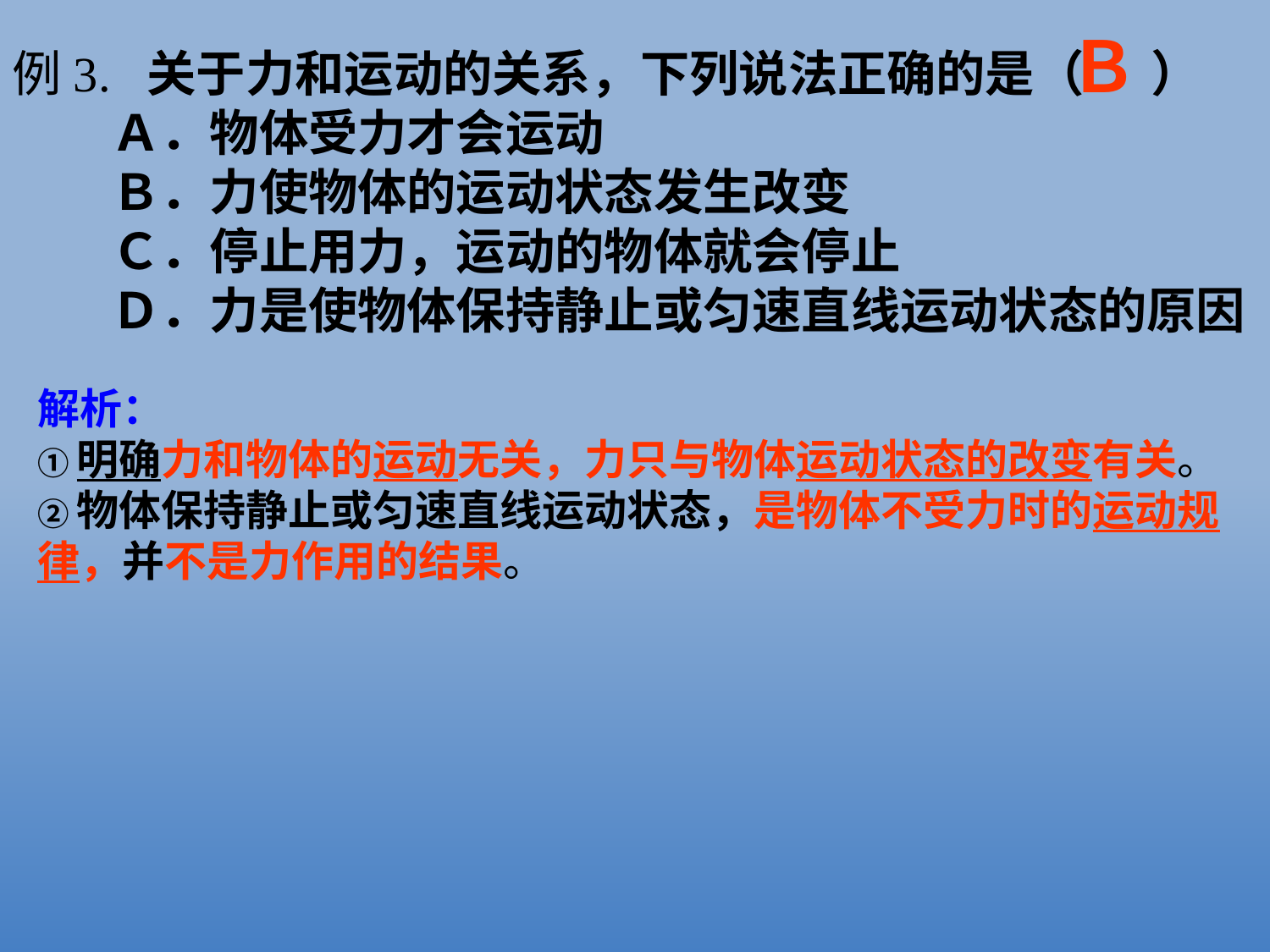

Ｂ
例3.  关于力和运动的关系，下列说法正确的是（      ）
　　Ａ．物体受力才会运动
　　Ｂ．力使物体的运动状态发生改变
　　Ｃ．停止用力，运动的物体就会停止
　　Ｄ．力是使物体保持静止或匀速直线运动状态的原因

解析：
①明确力和物体的运动无关，力只与物体运动状态的改变有关。
②物体保持静止或匀速直线运动状态，是物体不受力时的运动规律，并不是力作用的结果。